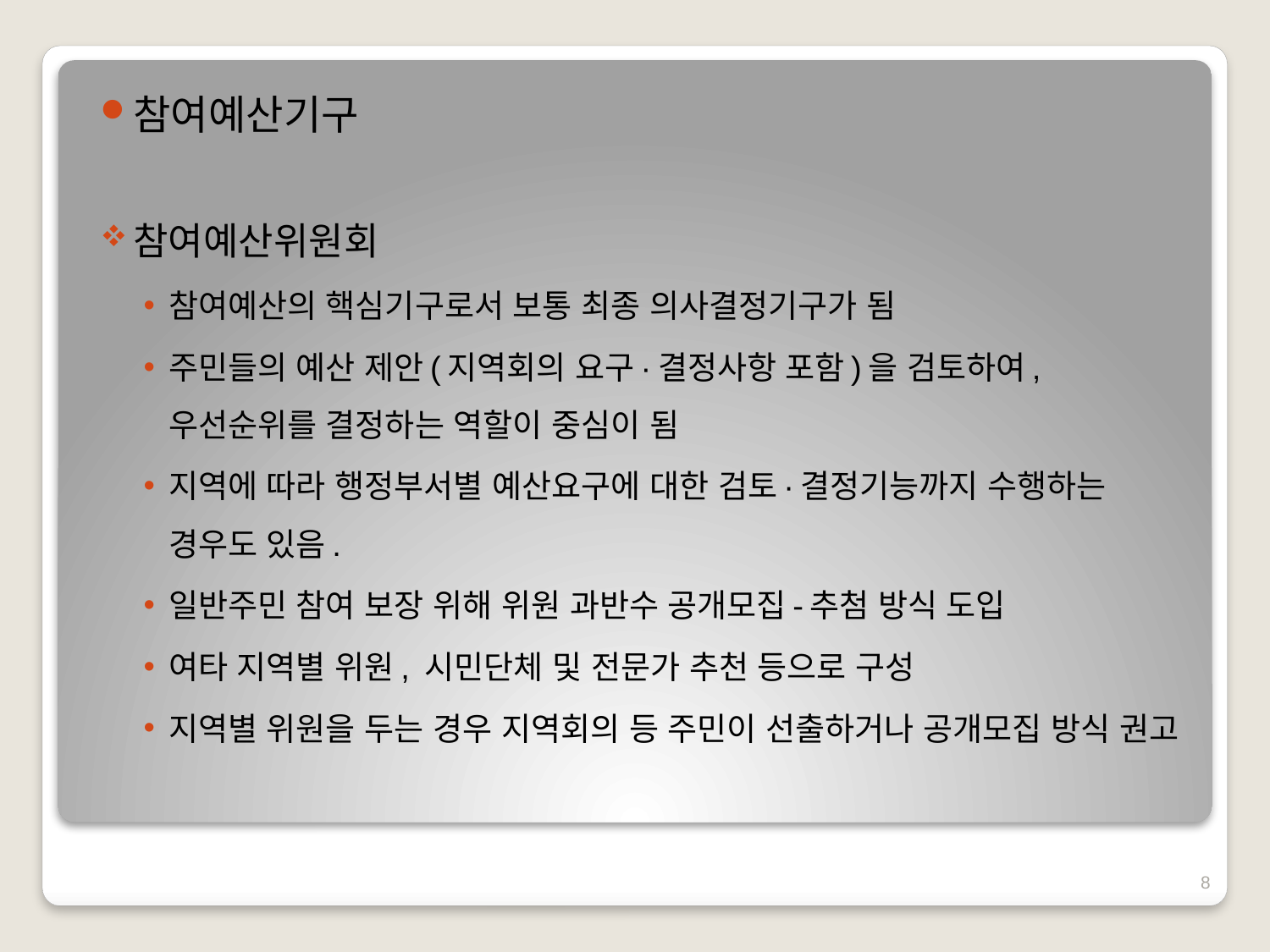

참여예산기구

참여예산위원회
참여예산의 핵심기구로서 보통 최종 의사결정기구가 됨
주민들의 예산 제안(지역회의 요구·결정사항 포함)을 검토하여, 우선순위를 결정하는 역할이 중심이 됨
지역에 따라 행정부서별 예산요구에 대한 검토·결정기능까지 수행하는 경우도 있음.
일반주민 참여 보장 위해 위원 과반수 공개모집-추첨 방식 도입
여타 지역별 위원, 시민단체 및 전문가 추천 등으로 구성
지역별 위원을 두는 경우 지역회의 등 주민이 선출하거나 공개모집 방식 권고
8